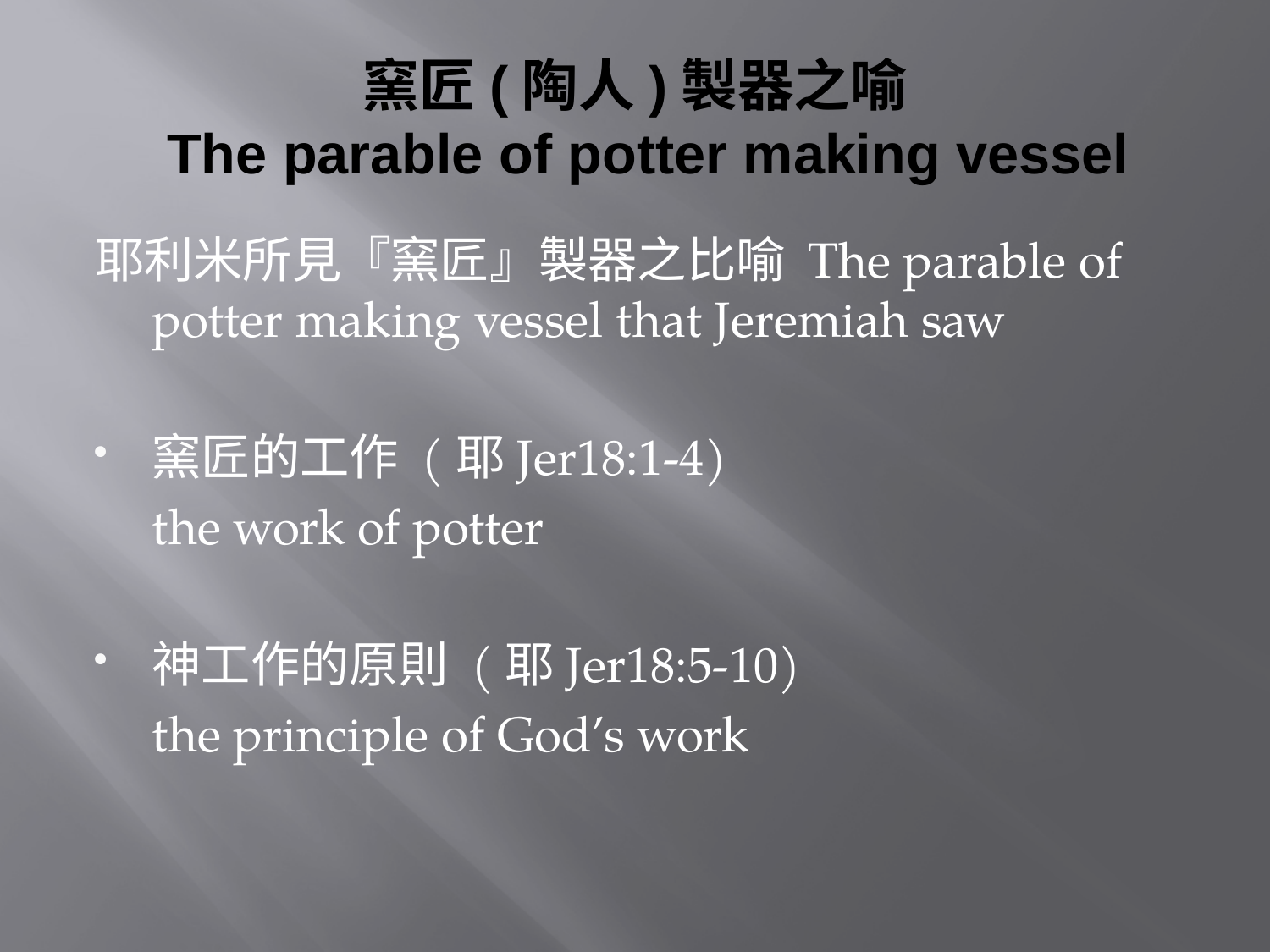

# 窯匠(陶人)製器之喻 The parable of potter making vessel
耶利米所見『窯匠』製器之比喻 The parable of potter making vessel that Jeremiah saw

窯匠的工作 (耶Jer18:1-4)
	the work of potter

神工作的原則 (耶Jer18:5-10)
	the principle of God’s work